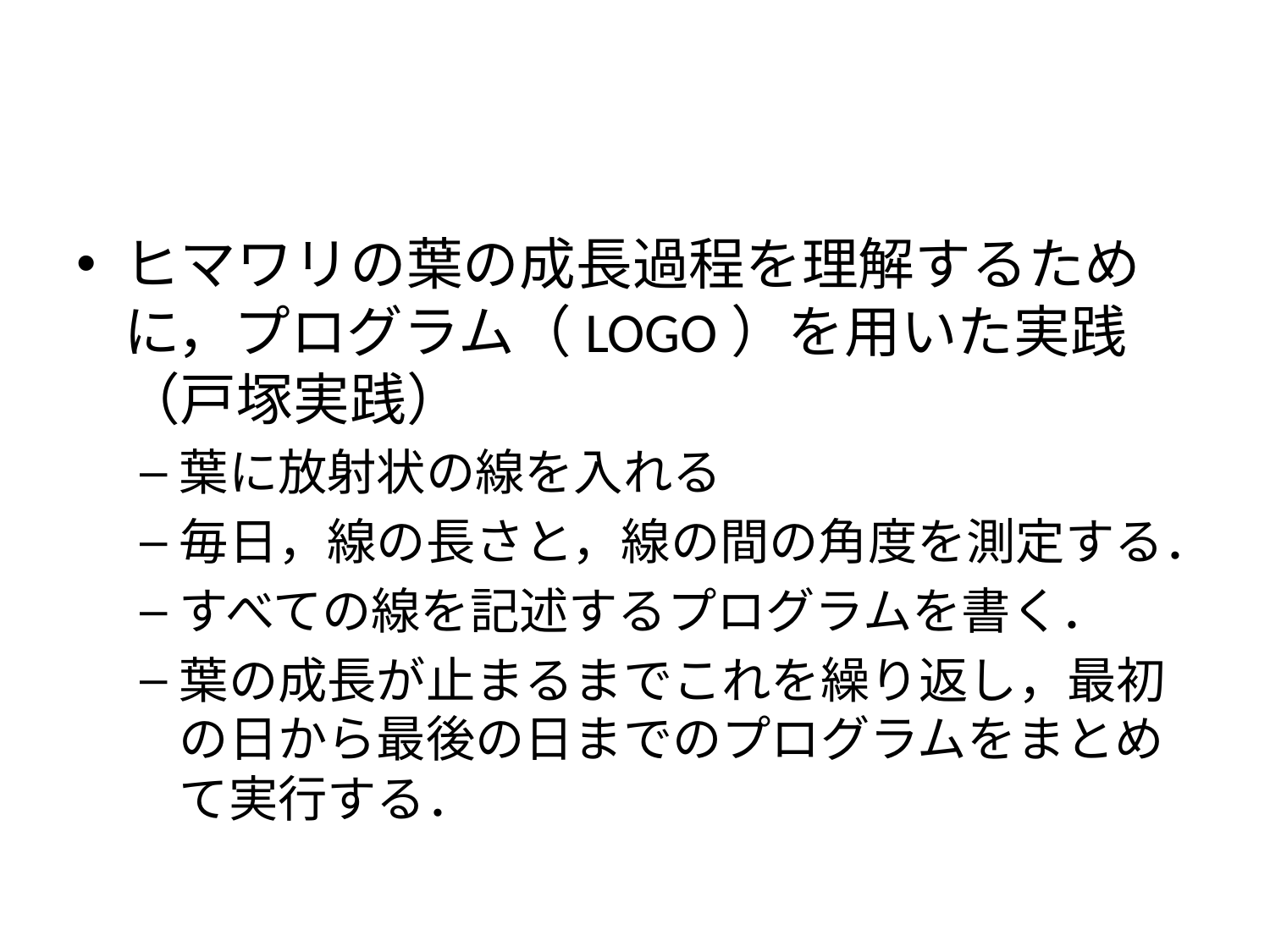

#
ヒマワリの葉の成長過程を理解するために，プログラム（LOGO）を用いた実践（戸塚実践）
葉に放射状の線を入れる
毎日，線の長さと，線の間の角度を測定する．
すべての線を記述するプログラムを書く．
葉の成長が止まるまでこれを繰り返し，最初の日から最後の日までのプログラムをまとめて実行する．